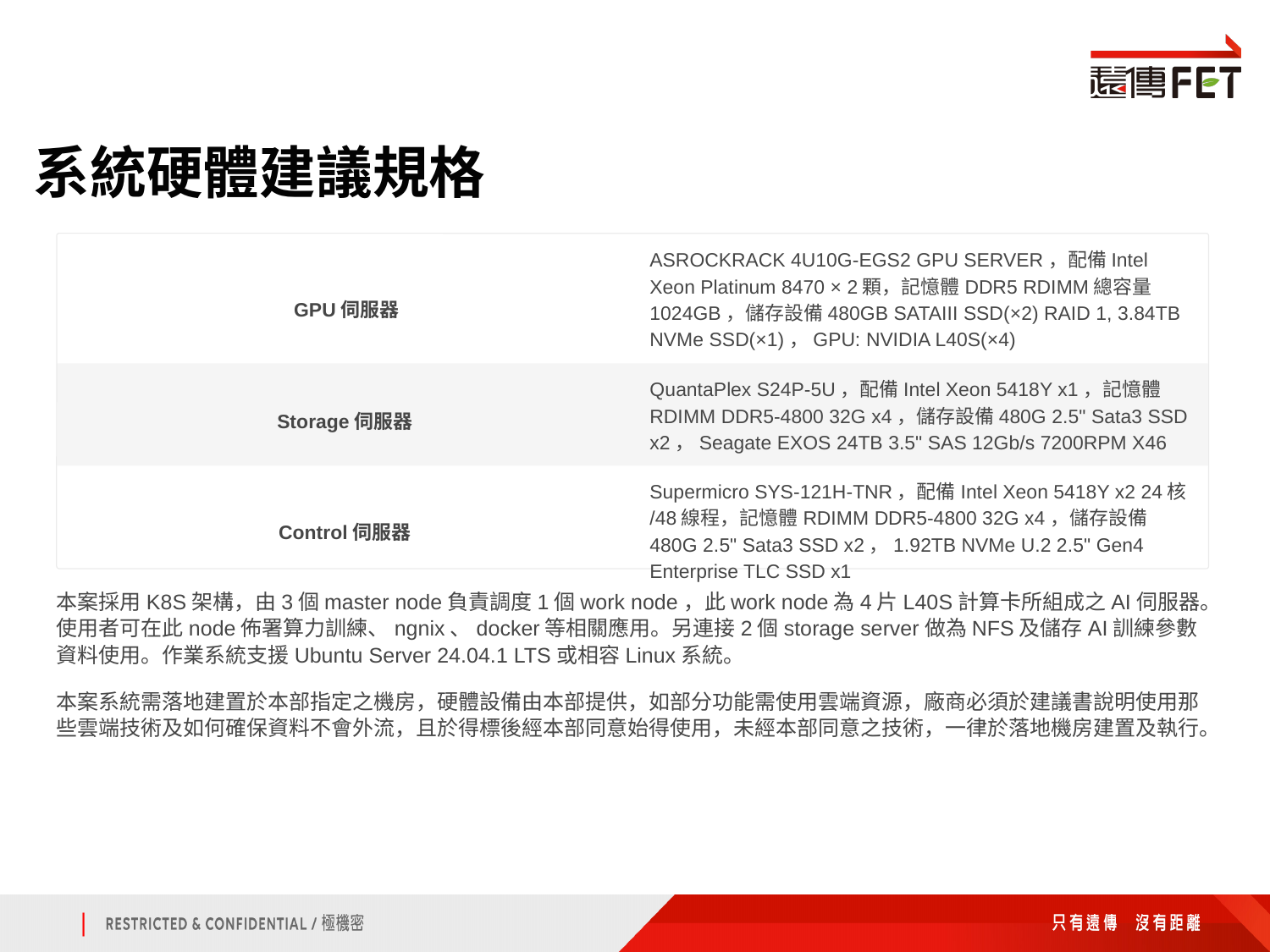

系統硬體建議規格

ASROCKRACK 4U10G-EGS2 GPU SERVER，配備Intel Xeon Platinum 8470 × 2顆，記憶體DDR5 RDIMM總容量1024GB，儲存設備480GB SATAIII SSD(×2) RAID 1, 3.84TB NVMe SSD(×1)，GPU: NVIDIA L40S(×4)
GPU伺服器

QuantaPlex S24P-5U，配備Intel Xeon 5418Y x1，記憶體RDIMM DDR5-4800 32G x4，儲存設備480G 2.5" Sata3 SSD x2，Seagate EXOS 24TB 3.5" SAS 12Gb/s 7200RPM X46
Storage伺服器

Supermicro SYS-121H-TNR，配備Intel Xeon 5418Y x2 24核/48線程，記憶體RDIMM DDR5-4800 32G x4，儲存設備480G 2.5" Sata3 SSD x2，1.92TB NVMe U.2 2.5" Gen4 Enterprise TLC SSD x1
Control伺服器
本案採用K8S架構，由3個master node負責調度1個work node，此work node為4片L40S計算卡所組成之AI伺服器。使用者可在此node佈署算力訓練、ngnix、docker等相關應用。另連接2個storage server做為NFS及儲存AI訓練參數資料使用。作業系統支援Ubuntu Server 24.04.1 LTS或相容Linux系統。
本案系統需落地建置於本部指定之機房，硬體設備由本部提供，如部分功能需使用雲端資源，廠商必須於建議書說明使用那些雲端技術及如何確保資料不會外流，且於得標後經本部同意始得使用，未經本部同意之技術，一律於落地機房建置及執行。